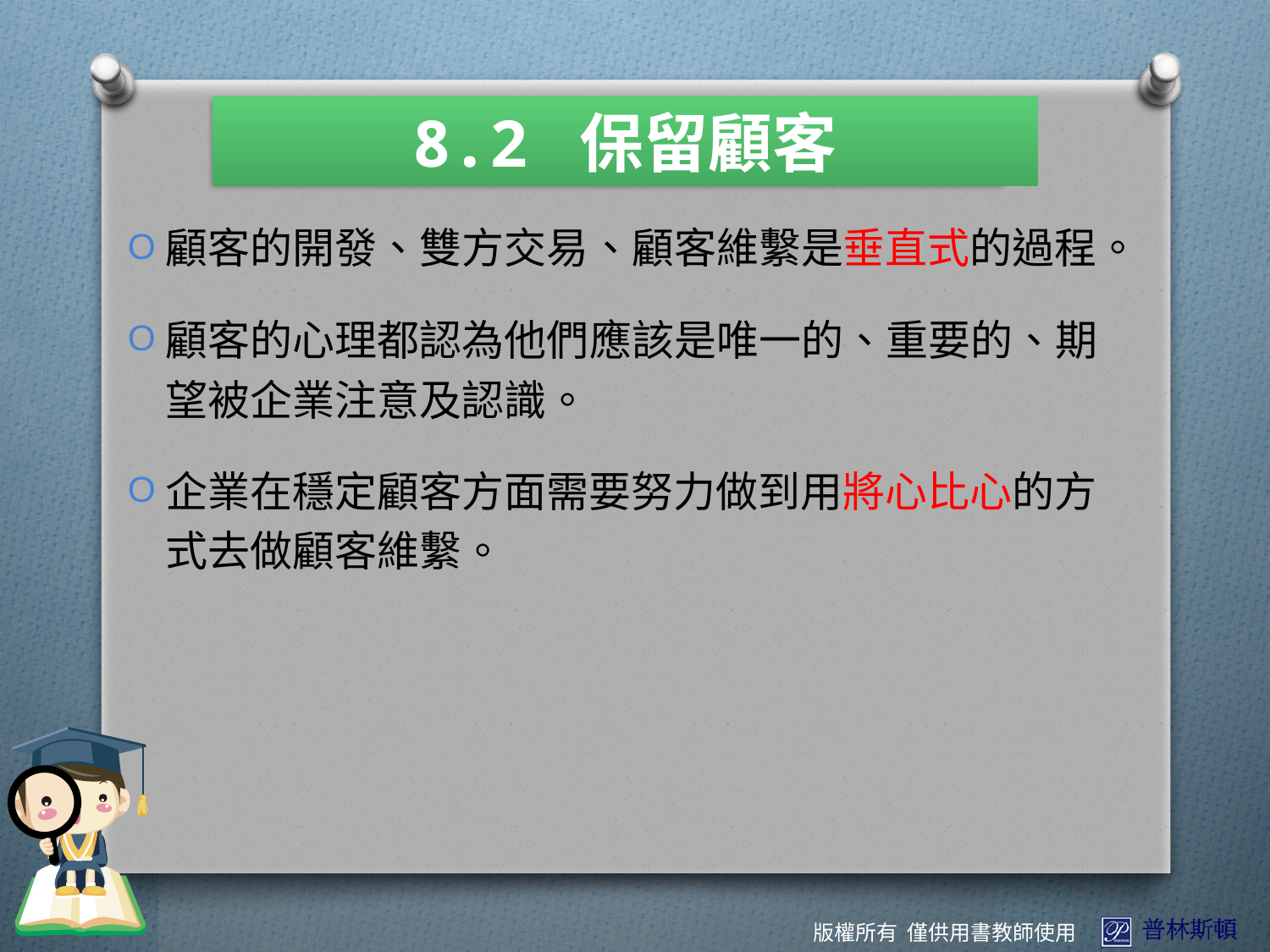

8.2 保留顧客
顧客的開發、雙方交易、顧客維繫是垂直式的過程。
顧客的心理都認為他們應該是唯一的、重要的、期望被企業注意及認識。
企業在穩定顧客方面需要努力做到用將心比心的方式去做顧客維繫。